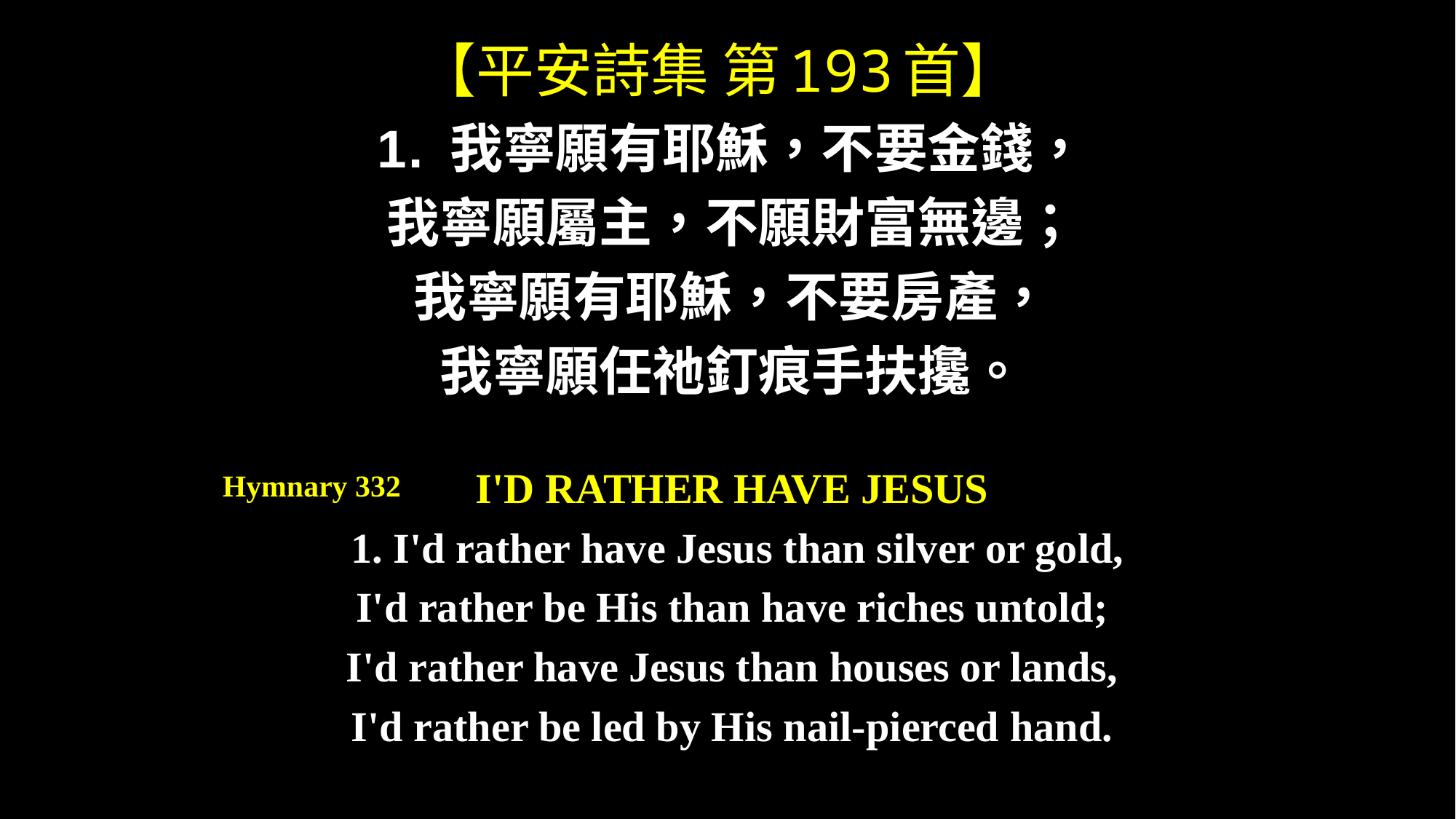

# 【平安詩集 第193首】
我寧願有耶穌，不要金錢，
我寧願屬主，不願財富無邊；
我寧願有耶穌，不要房產，
我寧願任祂釘痕手扶攙。

I'D RATHER HAVE JESUS
 1. I'd rather have Jesus than silver or gold,
I'd rather be His than have riches untold;
I'd rather have Jesus than houses or lands,
I'd rather be led by His nail-pierced hand.
Hymnary 332